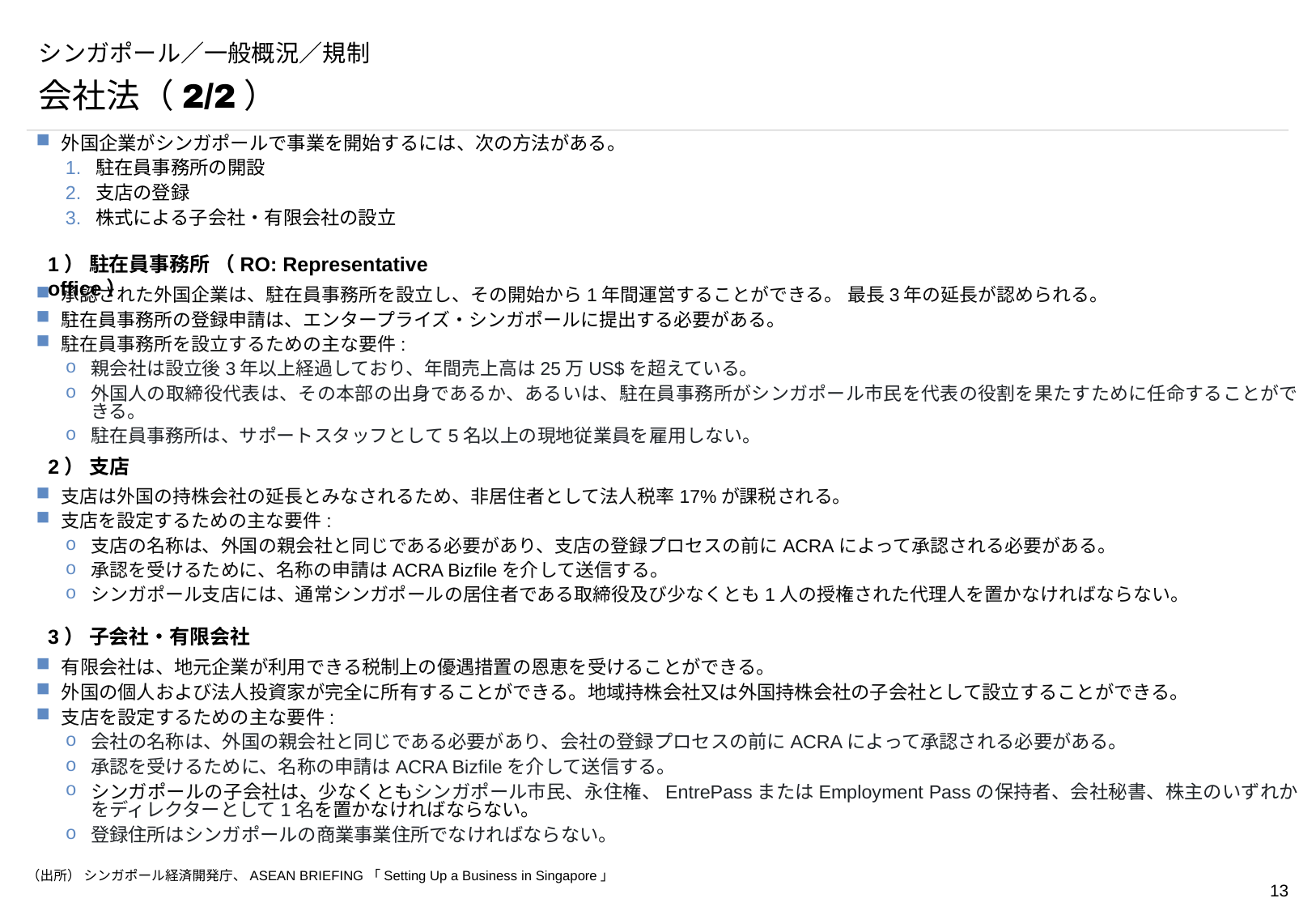

# シンガポール／一般概況／規制
会社法（2/2）
外国企業がシンガポールで事業を開始するには、次の方法がある。
駐在員事務所の開設
支店の登録
株式による子会社・有限会社の設立
1） 駐在員事務所 （RO: Representative office）
承認された外国企業は、駐在員事務所を設立し、その開始から1年間運営することができる。 最長3年の延長が認められる。
駐在員事務所の登録申請は、エンタープライズ・シンガポールに提出する必要がある。
駐在員事務所を設立するための主な要件:
親会社は設立後3年以上経過しており、年間売上高は25万US$を超えている。
外国人の取締役代表は、その本部の出身であるか、あるいは、駐在員事務所がシンガポール市民を代表の役割を果たすために任命することができる。
駐在員事務所は、サポートスタッフとして5名以上の現地従業員を雇用しない。
2） 支店
支店は外国の持株会社の延長とみなされるため、非居住者として法人税率17%が課税される。
支店を設定するための主な要件:
支店の名称は、外国の親会社と同じである必要があり、支店の登録プロセスの前にACRAによって承認される必要がある。
承認を受けるために、名称の申請はACRA Bizfileを介して送信する。
シンガポール支店には、通常シンガポールの居住者である取締役及び少なくとも1人の授権された代理人を置かなければならない。
3） 子会社・有限会社
有限会社は、地元企業が利用できる税制上の優遇措置の恩恵を受けることができる。
外国の個人および法人投資家が完全に所有することができる。地域持株会社又は外国持株会社の子会社として設立することができる。
支店を設定するための主な要件:
会社の名称は、外国の親会社と同じである必要があり、会社の登録プロセスの前にACRAによって承認される必要がある。
承認を受けるために、名称の申請はACRA Bizfileを介して送信する。
シンガポールの子会社は、少なくともシンガポール市民、永住権、EntrePassまたはEmployment Passの保持者、会社秘書、株主のいずれかをディレクターとして1名を置かなければならない。
登録住所はシンガポールの商業事業住所でなければならない。
（出所） シンガポール経済開発庁、ASEAN BRIEFING「Setting Up a Business in Singapore」